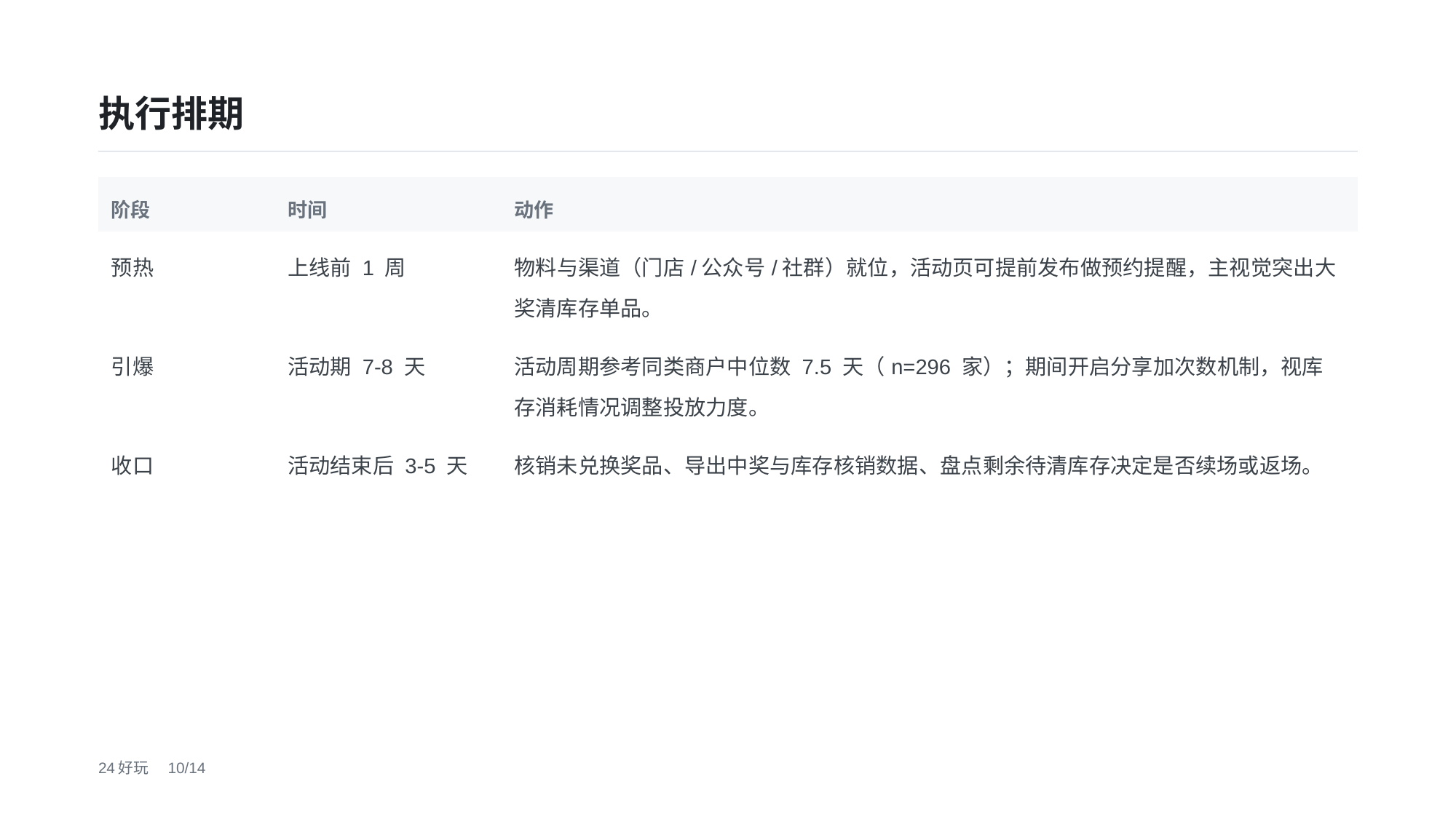

执行排期

| 阶段 | 时间 | 动作 |
| --- | --- | --- |
| 预热 | 上线前 1 周 | 物料与渠道（门店/公众号/社群）就位，活动页可提前发布做预约提醒，主视觉突出大奖清库存单品。 |
| 引爆 | 活动期 7-8 天 | 活动周期参考同类商户中位数 7.5 天（n=296 家）；期间开启分享加次数机制，视库存消耗情况调整投放力度。 |
| 收口 | 活动结束后 3-5 天 | 核销未兑换奖品、导出中奖与库存核销数据、盘点剩余待清库存决定是否续场或返场。 |
24好玩　10/14